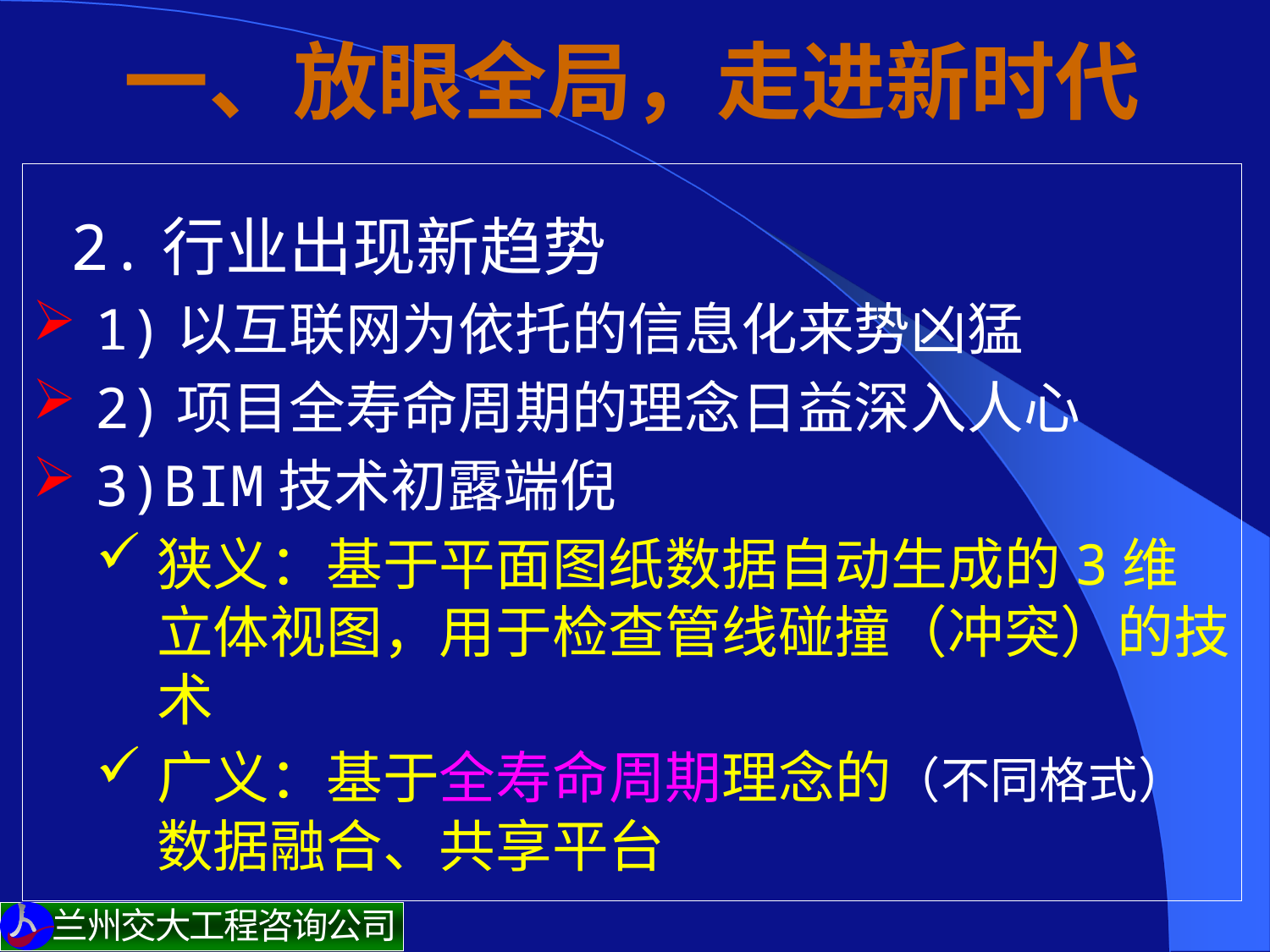

# 一、放眼全局，走进新时代
 2.行业出现新趋势
1)以互联网为依托的信息化来势凶猛
2)项目全寿命周期的理念日益深入人心
3)BIM技术初露端倪
狭义：基于平面图纸数据自动生成的3维立体视图，用于检查管线碰撞（冲突）的技术
广义：基于全寿命周期理念的（不同格式）数据融合、共享平台